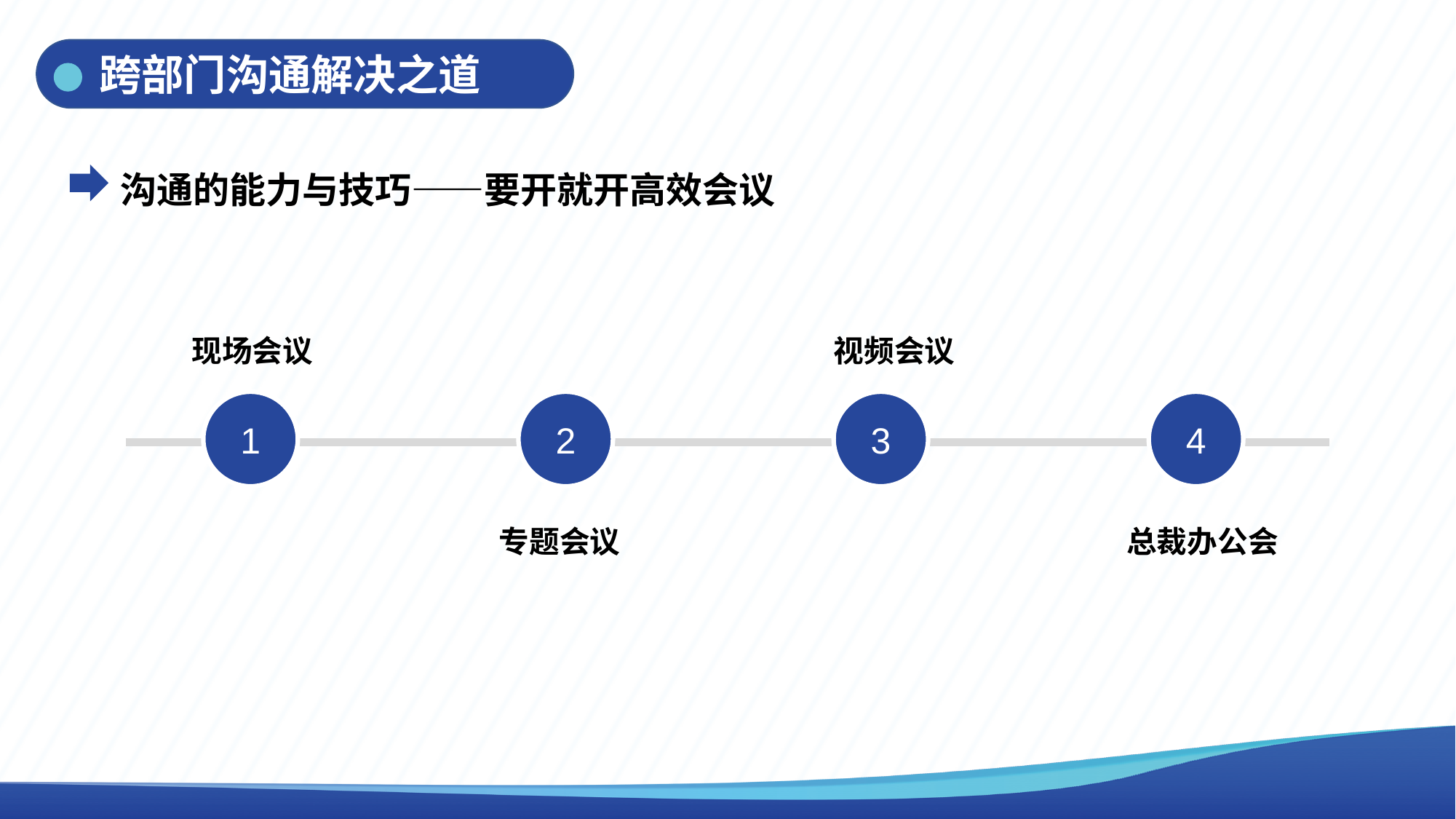

跨部门沟通解决之道

沟通的能力与技巧——要开就开高效会议

现场会议
视频会议
1
2
3
4

总裁办公会
专题会议